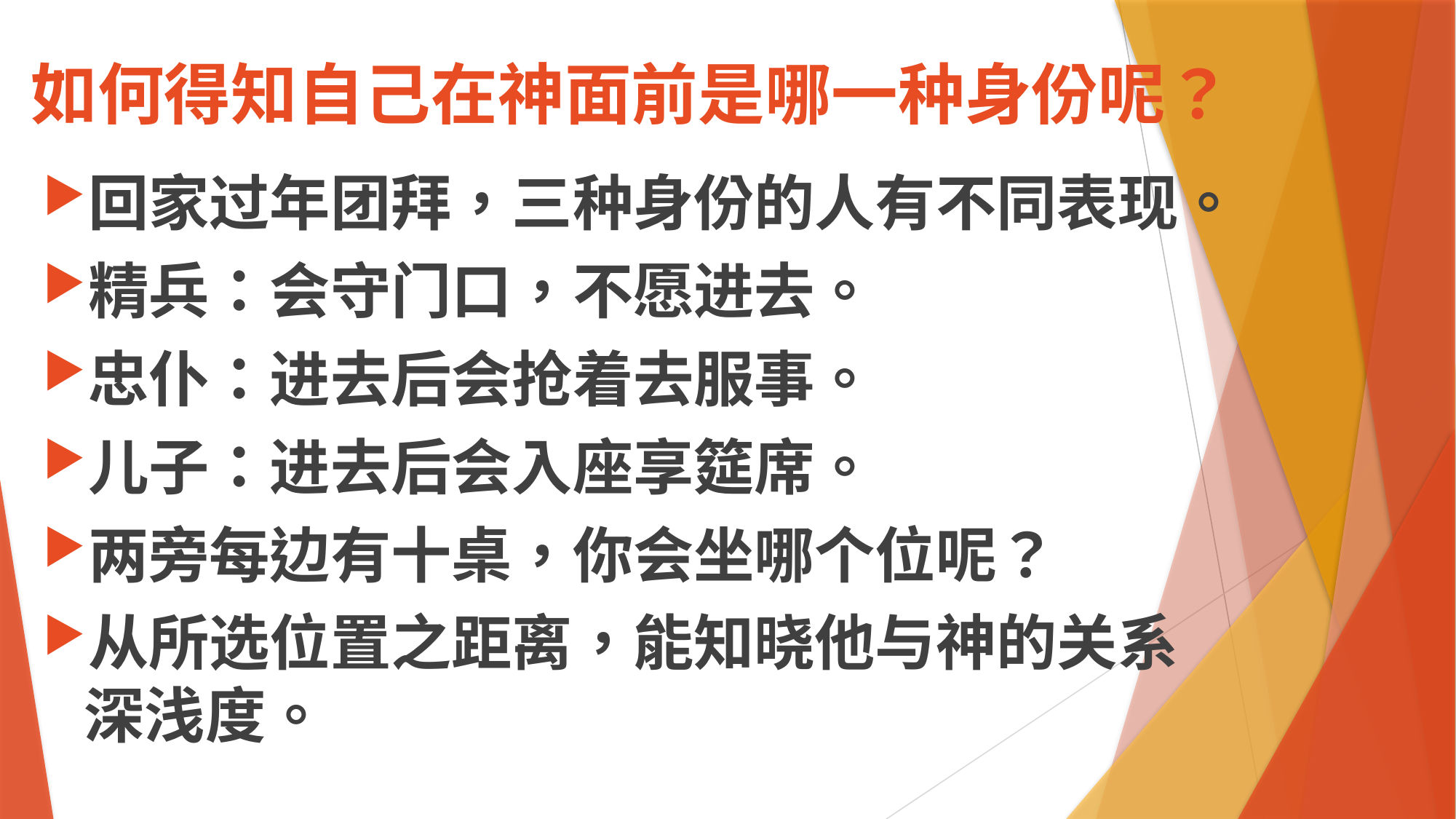

# 如何得知自己在神面前是哪一种身份呢？
回家过年团拜，三种身份的人有不同表现。
精兵：会守门口，不愿进去。
忠仆：进去后会抢着去服事。
儿子：进去后会入座享筵席。
两旁每边有十桌，你会坐哪个位呢？
从所选位置之距离，能知晓他与神的关系深浅度。